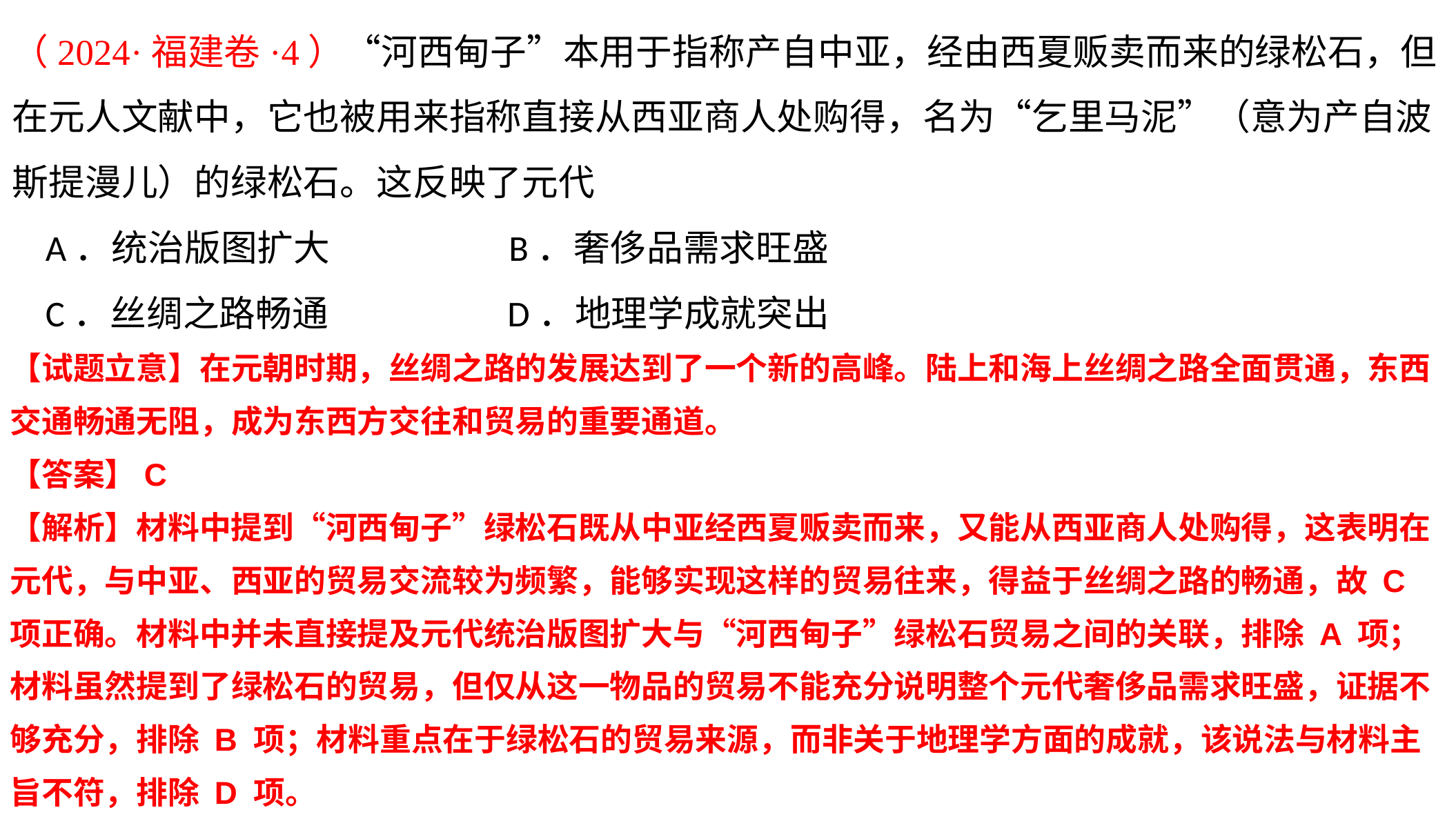

（2024·福建卷·4）“河西甸子”本用于指称产自中亚，经由西夏贩卖而来的绿松石，但在元人文献中，它也被用来指称直接从西亚商人处购得，名为“乞里马泥”（意为产自波斯提漫儿）的绿松石。这反映了元代
    A．统治版图扩大                     B．奢侈品需求旺盛
    C．丝绸之路畅通                     D．地理学成就突出
【试题立意】在元朝时期，丝绸之路的发展达到了一个新的高峰。陆上和海上丝绸之路全面贯通，东西交通畅通无阻，成为东西方交往和贸易的重要通道。
【答案】C
【解析】材料中提到“河西甸子”绿松石既从中亚经西夏贩卖而来，又能从西亚商人处购得，这表明在元代，与中亚、西亚的贸易交流较为频繁，能够实现这样的贸易往来，得益于丝绸之路的畅通，故 C 项正确。材料中并未直接提及元代统治版图扩大与“河西甸子”绿松石贸易之间的关联，排除 A 项；材料虽然提到了绿松石的贸易，但仅从这一物品的贸易不能充分说明整个元代奢侈品需求旺盛，证据不够充分，排除 B 项；材料重点在于绿松石的贸易来源，而非关于地理学方面的成就，该说法与材料主旨不符，排除 D 项。